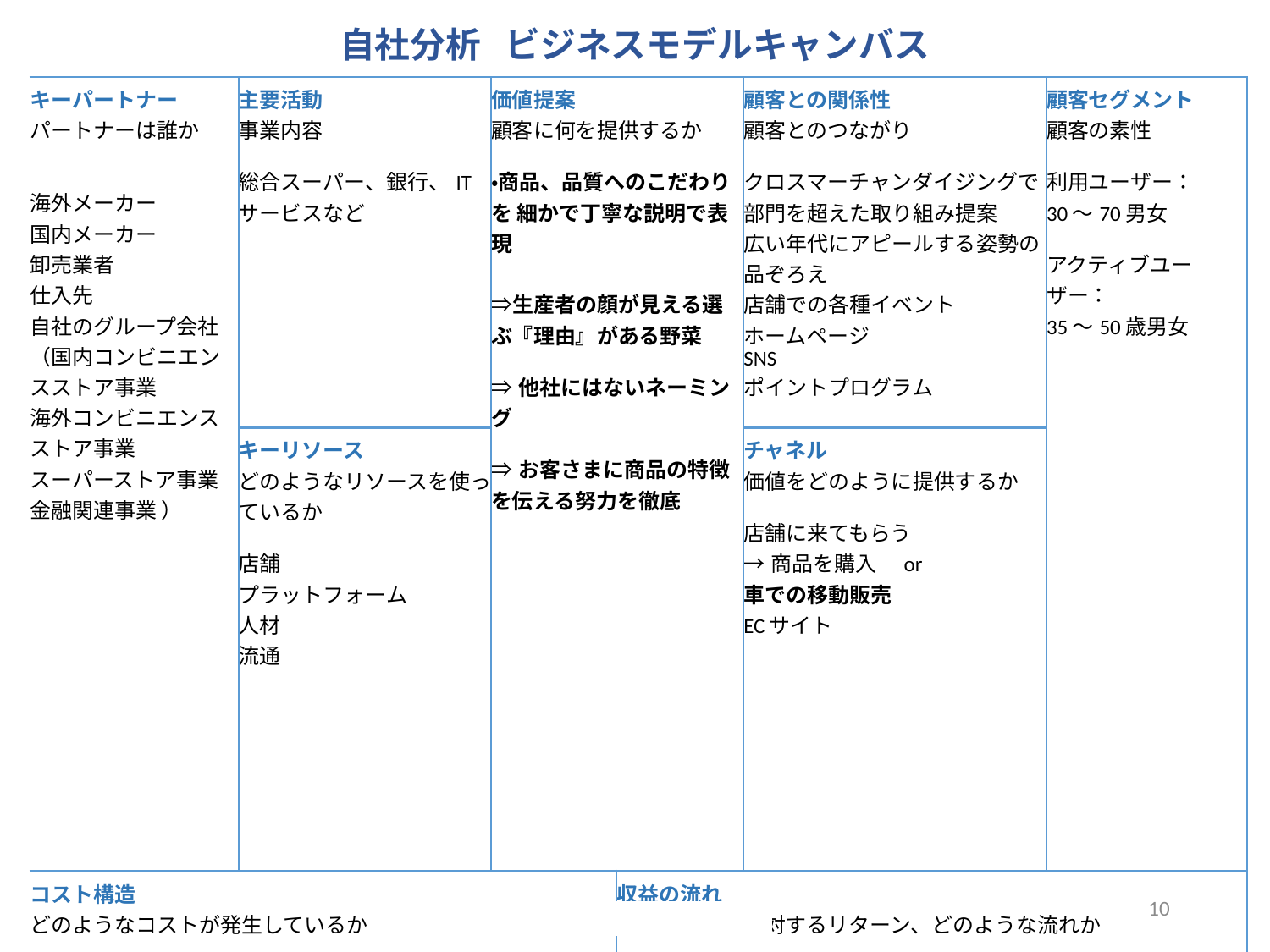

自社分析   ビジネスモデルキャンバス
| キーパートナー パートナーは誰か 海外メーカー 国内メーカー 卸売業者 仕入先 自社のグループ会社 （国内コンビニエンスストア事業 海外コンビニエンスストア事業 スーパーストア事業 金融関連事業 ） | 主要活動 事業内容 総合スーパー、銀行、ITサービスなど | 価値提案 顧客に何を提供するか ・商品、品質へのこだわりを 細かで丁寧な説明で表現 ⇒生産者の顔が見える選ぶ『理由』がある野菜 ⇒他社にはないネーミング ⇒お客さまに商品の特徴を伝える努力を徹底 |  | 顧客との関係性 顧客とのつながり クロスマーチャンダイジングで部門を超えた取り組み提案 広い年代にアピールする姿勢の品ぞろえ 店舗での各種イベント ホームページ SNS ポイントプログラム | 顧客セグメント 顧客の素性 利用ユーザー： 30～70男女 アクティブユーザー： 35～50歳男女 |
| --- | --- | --- | --- | --- | --- |
|  | キーリソース どのようなリソースを使っているか 店舗 プラットフォーム 人材 流通 |  |  | チャネル 価値をどのように提供するか 店舗に来てもらう →商品を購入　or 車での移動販売 ECサイト |  |
| コスト構造 どのようなコストが発生しているか 店舗の管理費、流通コスト、サーバー維持費、人件費、宣伝費、消耗品費、仕入れ原価 |  |  | 収益の流れ 提供した価値に対するリターン、どのような流れか 商品購入による収入・金融関連事業からの収入 |  |  |
10